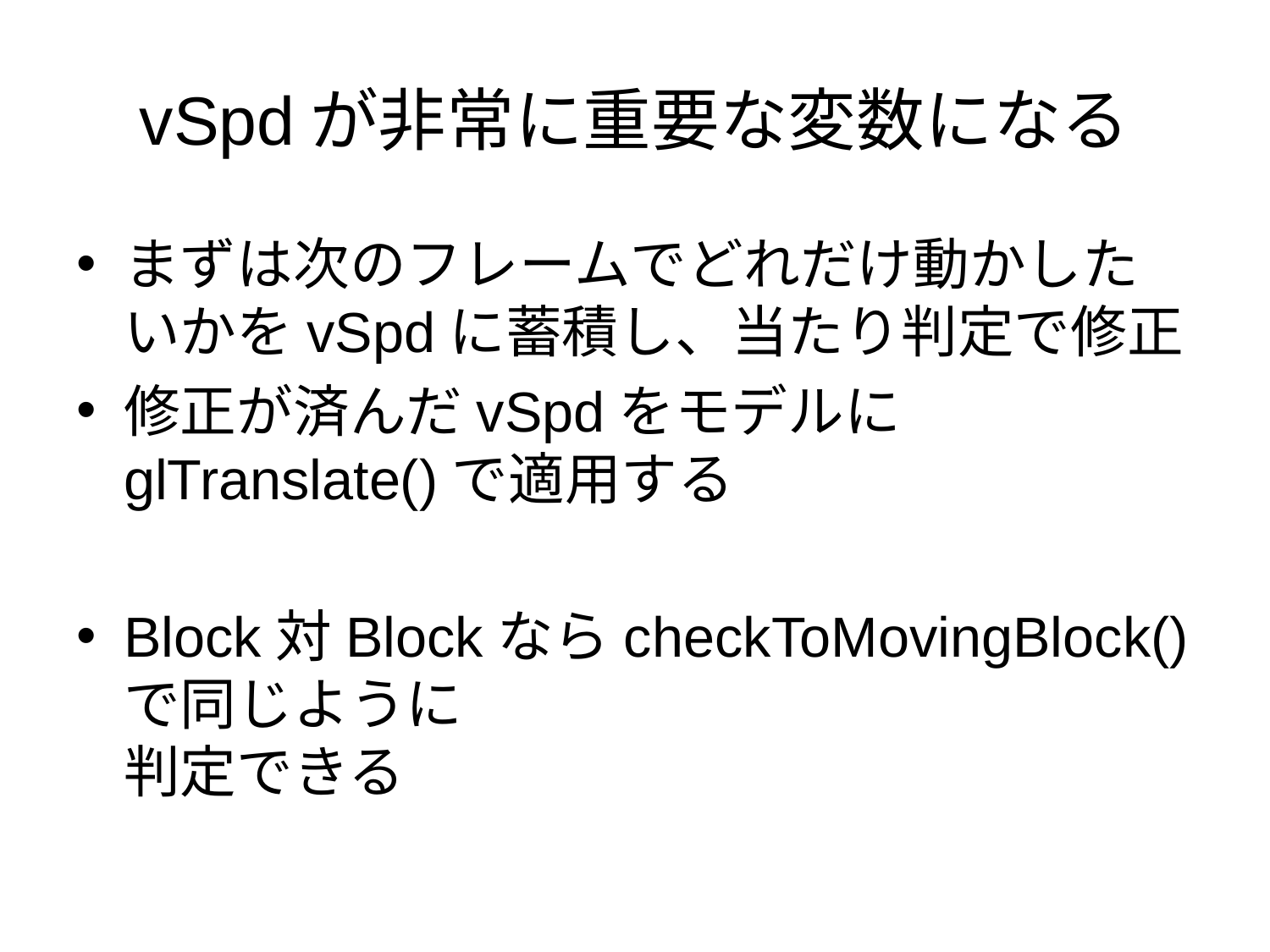

# vSpdが非常に重要な変数になる
まずは次のフレームでどれだけ動かしたいかをvSpdに蓄積し、当たり判定で修正
修正が済んだvSpdをモデルにglTranslate()で適用する

Block対BlockならcheckToMovingBlock()で同じように
判定できる